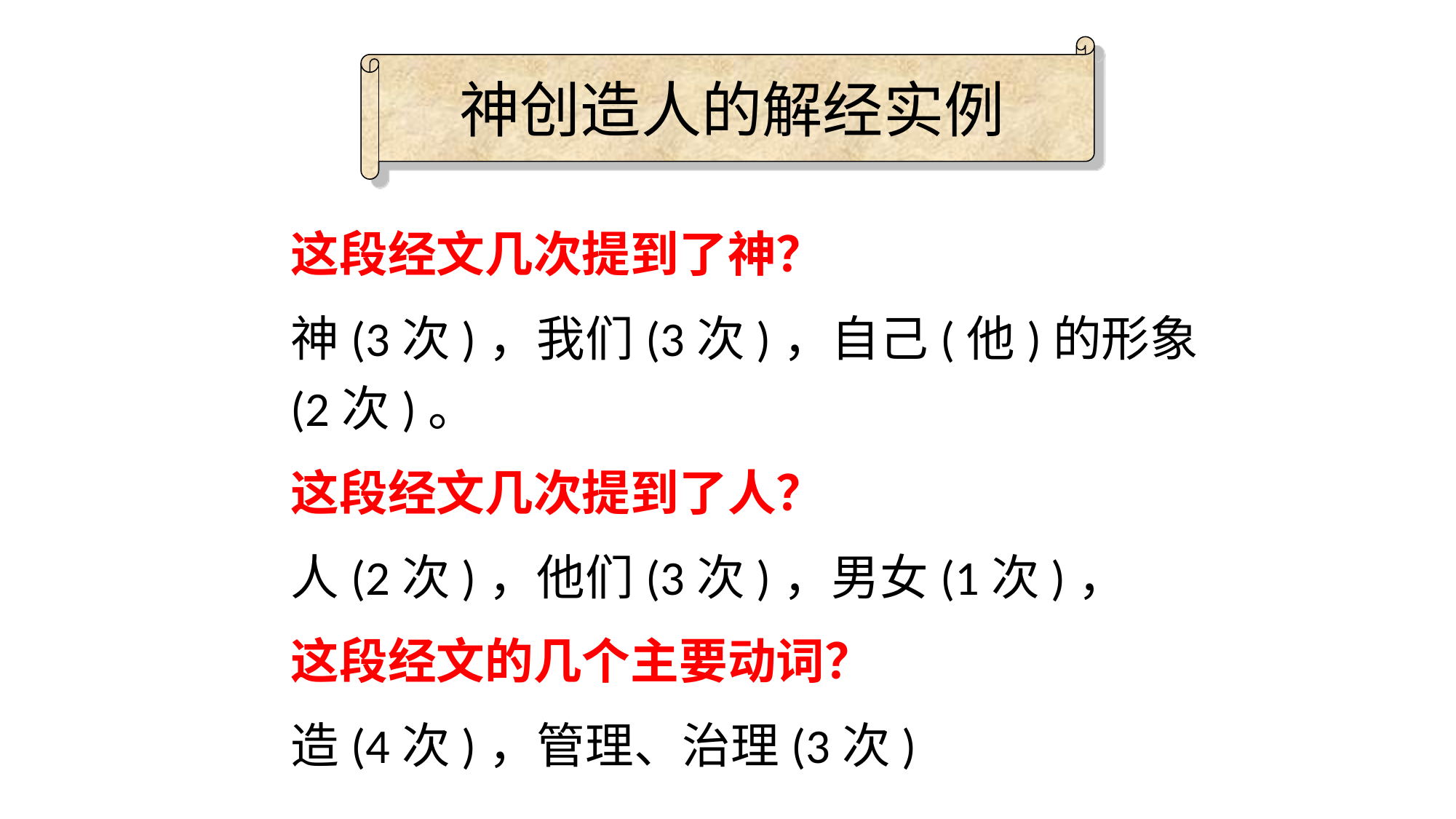

神创造人的解经实例
这段经文几次提到了神？
神(3次)，我们(3次)，自己(他)的形象(2次)。
这段经文几次提到了人？
人(2次)，他们(3次)，男女(1次)，
这段经文的几个主要动词？
造(4次)，管理、治理(3次)